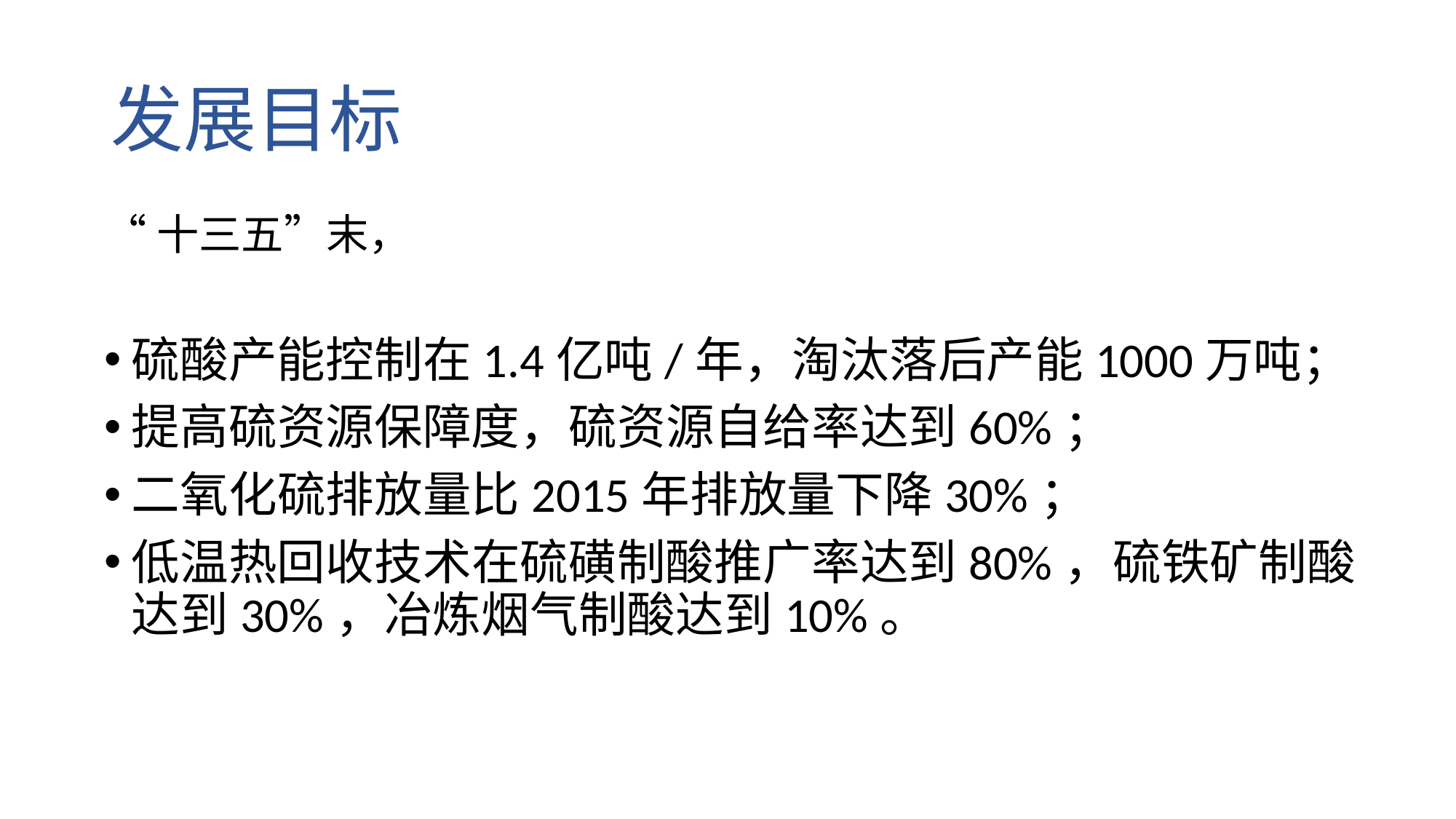

# 发展目标
“十三五”末，

硫酸产能控制在1.4亿吨/年，淘汰落后产能1000万吨；
提高硫资源保障度，硫资源自给率达到60%；
二氧化硫排放量比2015年排放量下降30%；
低温热回收技术在硫磺制酸推广率达到80%，硫铁矿制酸达到30%，冶炼烟气制酸达到10%。